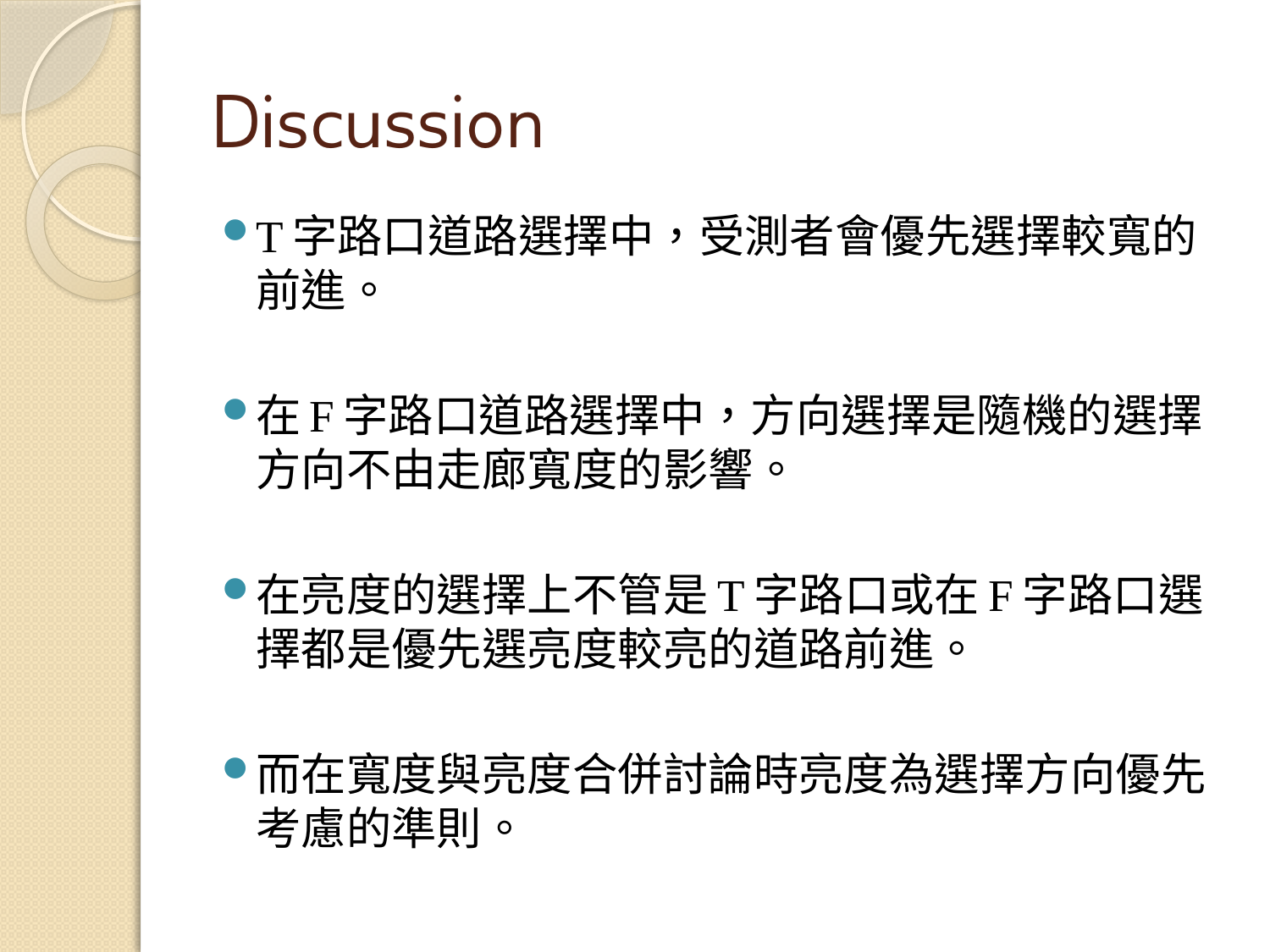

# Discussion
T字路口道路選擇中，受測者會優先選擇較寬的前進。

在F字路口道路選擇中，方向選擇是隨機的選擇方向不由走廊寬度的影響。

在亮度的選擇上不管是T字路口或在F字路口選擇都是優先選亮度較亮的道路前進。

而在寬度與亮度合併討論時亮度為選擇方向優先考慮的準則。